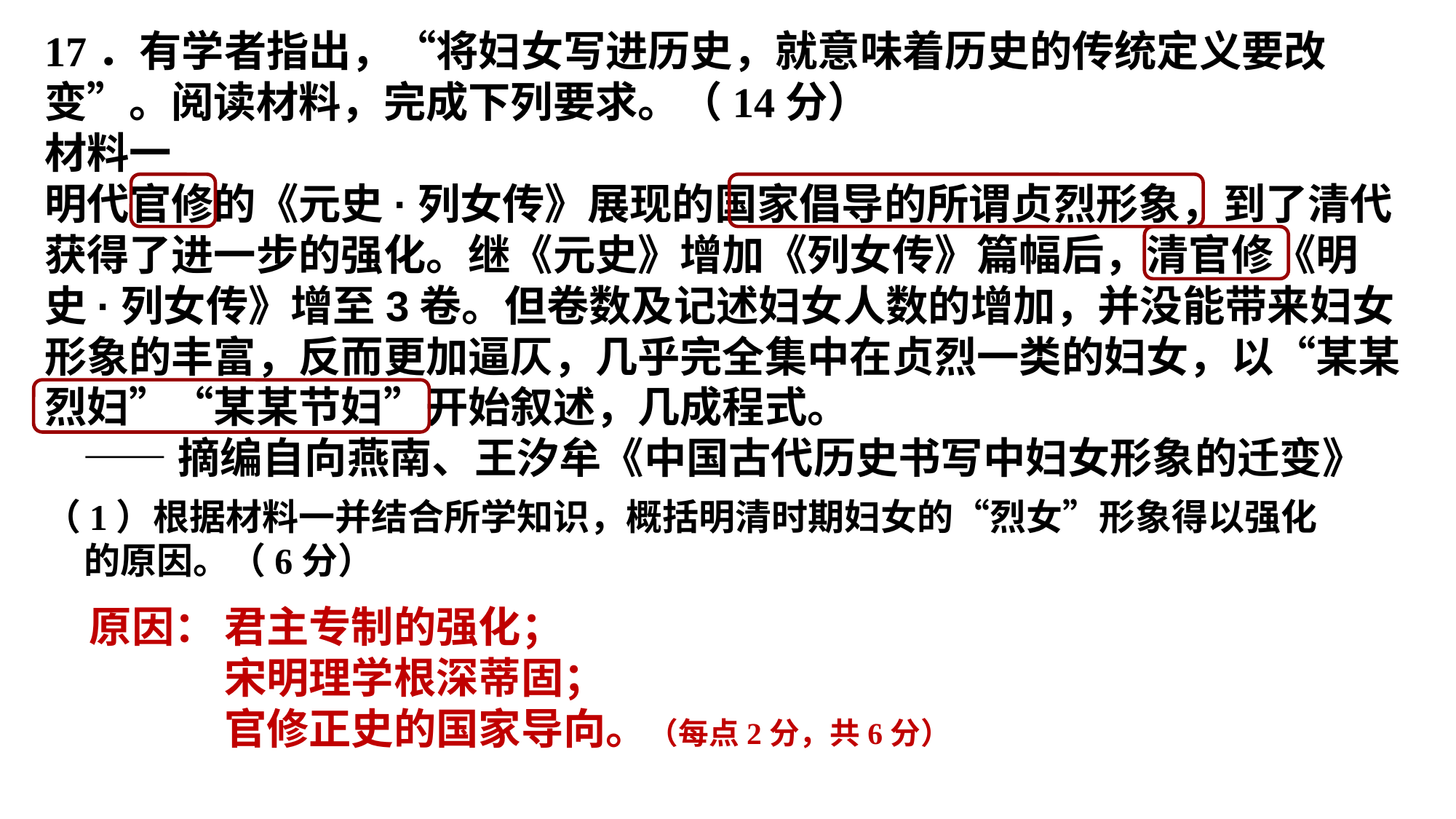

17．有学者指出，“将妇女写进历史，就意味着历史的传统定义要改变”。阅读材料，完成下列要求。（14分）材料一明代官修的《元史·列女传》展现的国家倡导的所谓贞烈形象，到了清代获得了进一步的强化。继《元史》增加《列女传》篇幅后，清官修《明史·列女传》增至3卷。但卷数及记述妇女人数的增加，并没能带来妇女形象的丰富，反而更加逼仄，几乎完全集中在贞烈一类的妇女，以“某某烈妇”“某某节妇”开始叙述，几成程式。    ——摘编自向燕南、王汐牟《中国古代历史书写中妇女形象的迁变》

（1）根据材料一并结合所学知识，概括明清时期妇女的“烈女”形象得以强化的原因。（6分）
原因：
君主专制的强化；
宋明理学根深蒂固；
官修正史的国家导向。（每点2分，共6分）